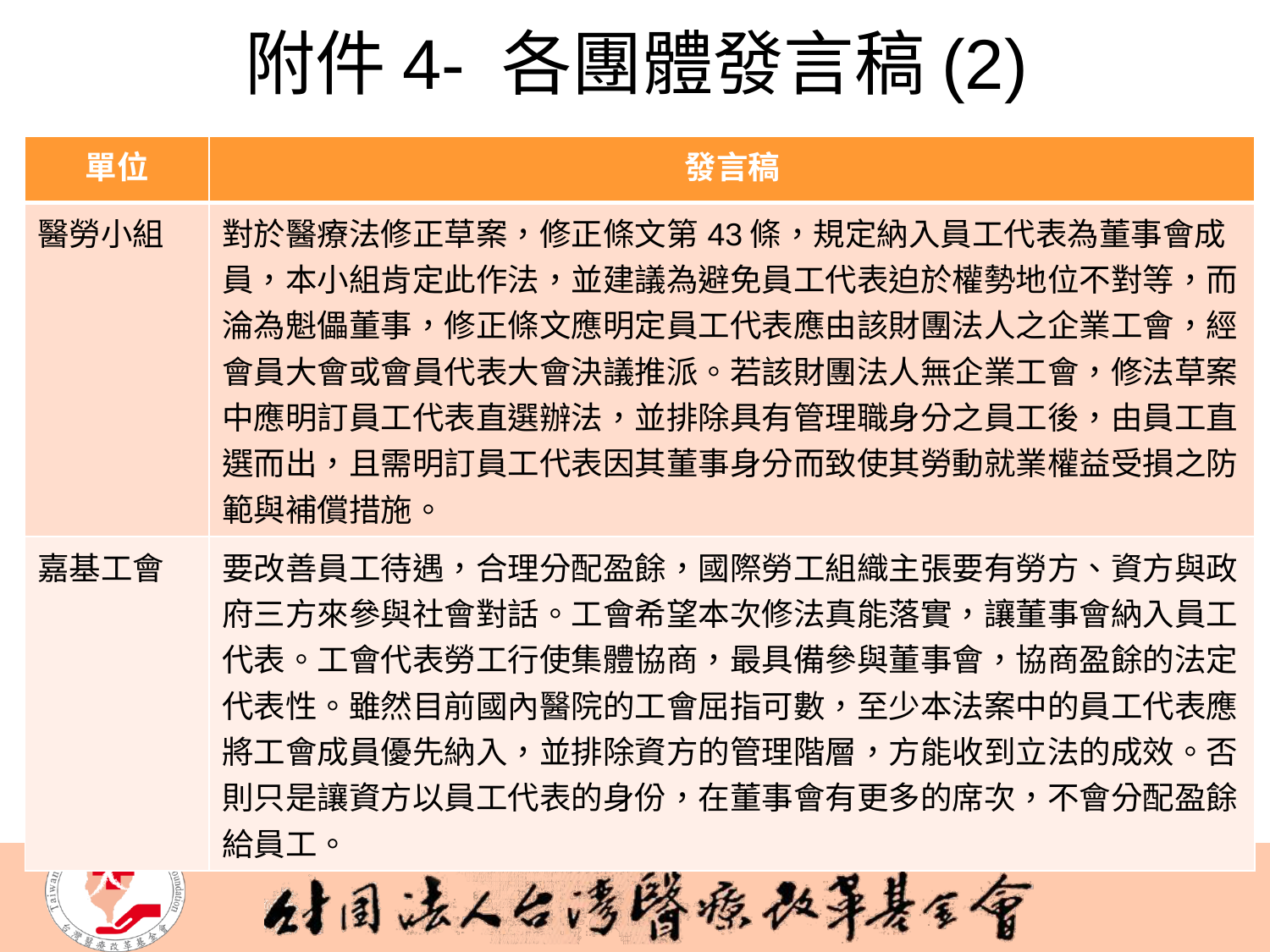

# 附件4- 各團體發言稿(2)
| 單位 | 發言稿 |
| --- | --- |
| 醫勞小組 | 對於醫療法修正草案，修正條文第43條，規定納入員工代表為董事會成員，本小組肯定此作法，並建議為避免員工代表迫於權勢地位不對等，而淪為魁儡董事，修正條文應明定員工代表應由該財團法人之企業工會，經會員大會或會員代表大會決議推派。若該財團法人無企業工會，修法草案中應明訂員工代表直選辦法，並排除具有管理職身分之員工後，由員工直選而出，且需明訂員工代表因其董事身分而致使其勞動就業權益受損之防範與補償措施。 |
| 嘉基工會 | 要改善員工待遇，合理分配盈餘，國際勞工組織主張要有勞方、資方與政府三方來參與社會對話。工會希望本次修法真能落實，讓董事會納入員工代表。工會代表勞工行使集體協商，最具備參與董事會，協商盈餘的法定代表性。雖然目前國內醫院的工會屈指可數，至少本法案中的員工代表應將工會成員優先納入，並排除資方的管理階層，方能收到立法的成效。否則只是讓資方以員工代表的身份，在董事會有更多的席次，不會分配盈餘給員工。 |
6